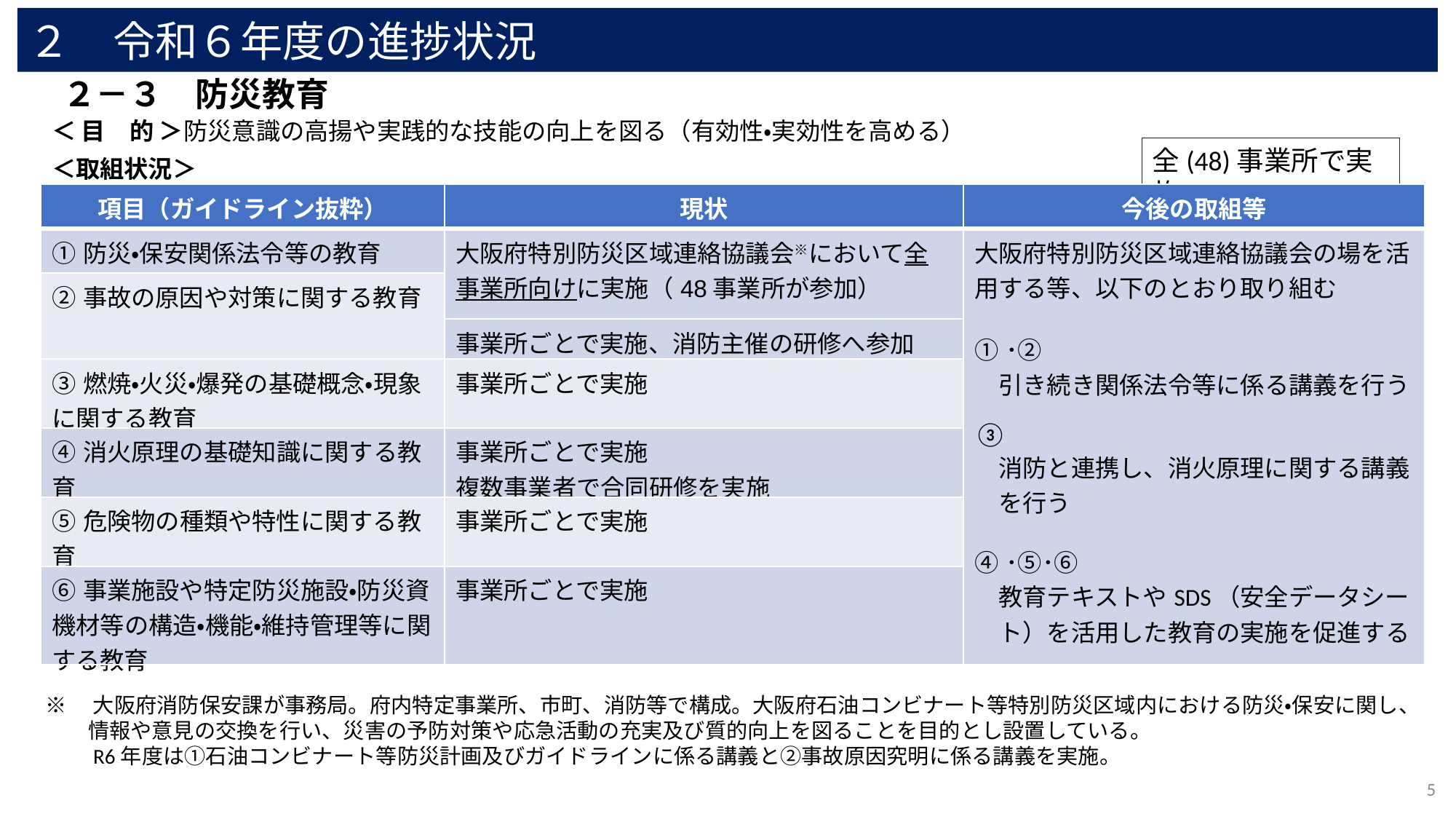

２　令和６年度の進捗状況
# ２－３　防災教育
＜ 目　的 ＞防災意識の高揚や実践的な技能の向上を図る（有効性・実効性を高める）
＜取組状況＞
全(48)事業所で実施
| 項目（ガイドライン抜粋） | 現状 | 今後の取組等 |
| --- | --- | --- |
| ①防災・保安関係法令等の教育 | 大阪府特別防災区域連絡協議会※において全事業所向けに実施（48事業所が参加） | 大阪府特別防災区域連絡協議会の場を活用する等、以下のとおり取り組む ①･② 　引き続き関係法令等に係る講義を行う ③ 　消防と連携し、消火原理に関する講義 　を行う ④･⑤･⑥ 　教育テキストやSDS（安全データシー 　ト）を活用した教育の実施を促進する |
| ②事故の原因や対策に関する教育 |  |  |
| ②過去に起きた事故の原因や対策に関する教育 | 事業所ごとで実施、消防主催の研修へ参加 |  |
| ③燃焼・火災・爆発の基礎概念・現象に関する教育 | 事業所ごとで実施 | 教育テキスト※２を活用した教育の実施を促進 |
| ④消火原理の基礎知識に関する教育 | 事業所ごとで実施 複数事業者で合同研修を実施 |  |
| ⑤危険物の種類や特性に関する教育 | 事業所ごとで実施 | SDSシートを活用した教育の実施を促進 |
| ⑥事業施設や特定防災施設・防災資機材等の構造・機能・維持管理等に関する教育 | 事業所ごとで実施 | ヒアリング等を行い、実施していない事業所にも実施を促進 |
※　大阪府消防保安課が事務局。府内特定事業所、市町、消防等で構成。大阪府石油コンビナート等特別防災区域内における防災・保安に関し、
　　情報や意見の交換を行い、災害の予防対策や応急活動の充実及び質的向上を図ることを目的とし設置している。
　　R6年度は①石油コンビナート等防災計画及びガイドラインに係る講義と②事故原因究明に係る講義を実施。
5